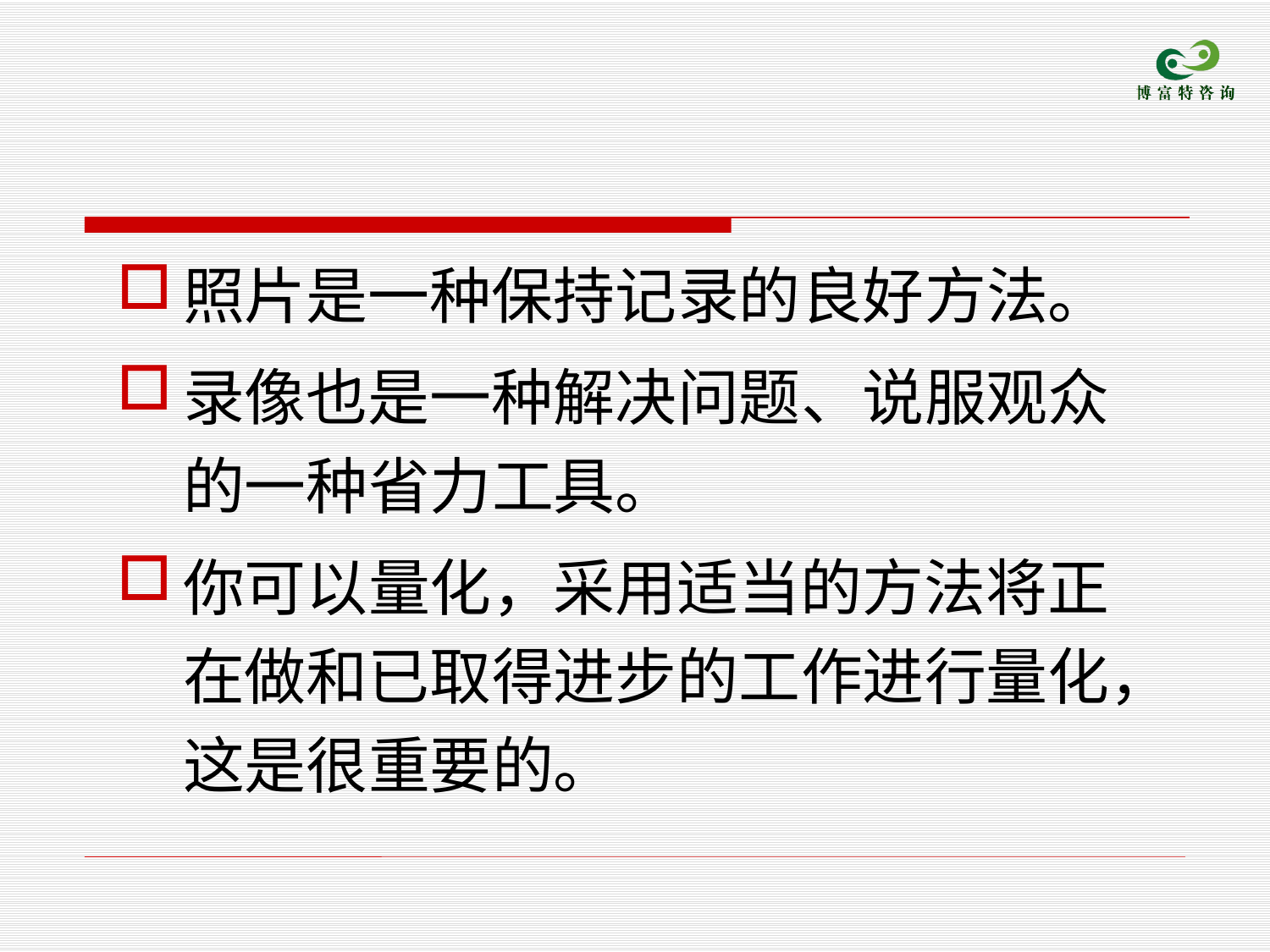

照片是一种保持记录的良好方法。
录像也是一种解决问题、说服观众的一种省力工具。
你可以量化，采用适当的方法将正在做和已取得进步的工作进行量化，这是很重要的。

315